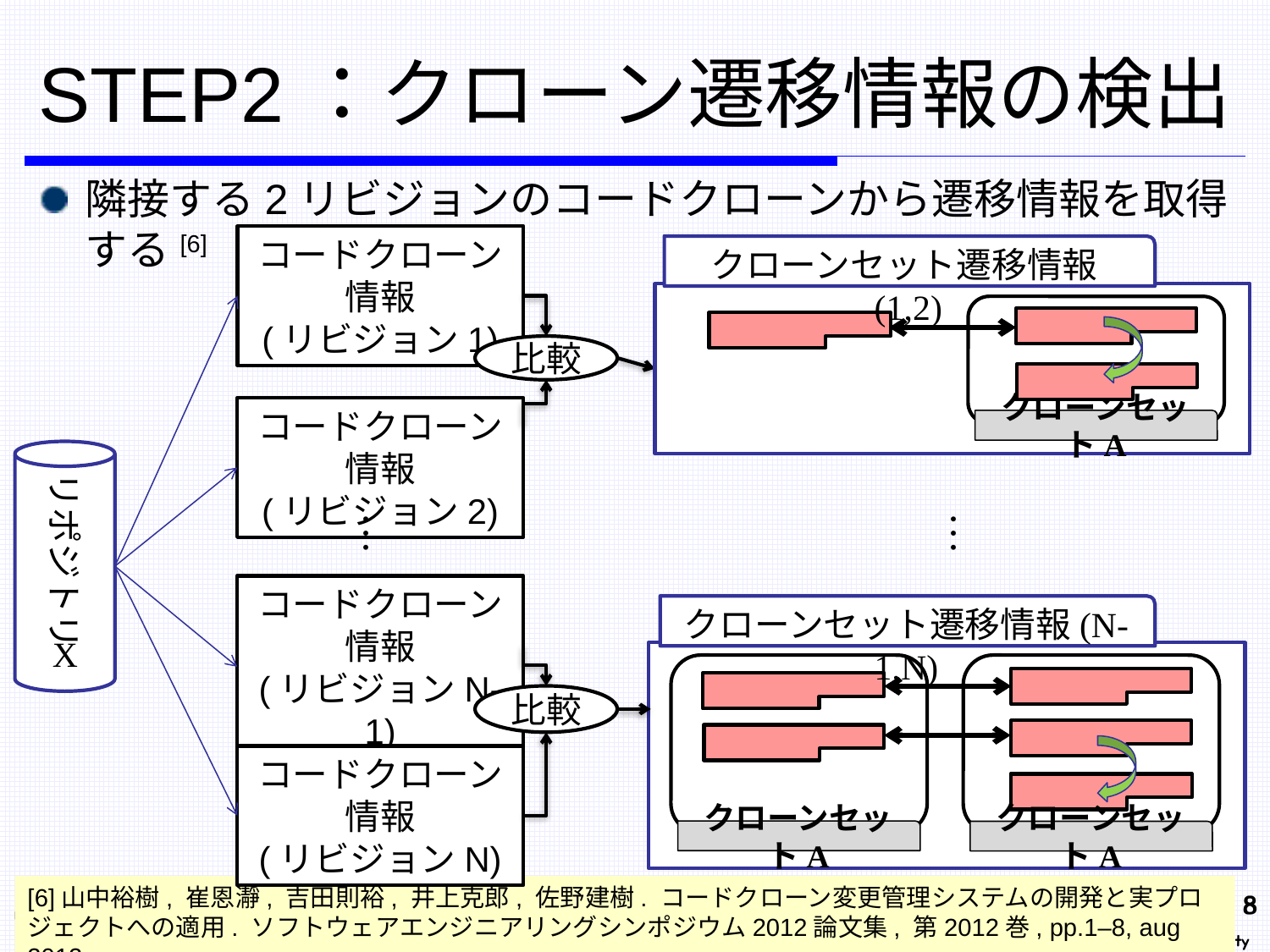

# STEP2：クローン遷移情報の検出
隣接する2リビジョンのコードクローンから遷移情報を取得する[6]
コードクローン情報
(リビジョン1)
クローンセット遷移情報(1,2)

クローンセットA

比較
コードクローン情報
(リビジョン2)
リポジトリ
X
…
…
コードクローン情報
(リビジョンN-1)
クローンセット遷移情報(N-1,N)

クローンセットA
クローンセットA
比較

コードクローン情報
(リビジョンN)
[6]山中裕樹, 崔恩瀞, 吉田則裕, 井上克郎, 佐野建樹. コードクローン変更管理システムの開発と実プロジェクトへの適用. ソフトウェアエンジニアリングシンポジウム2012論文集, 第2012巻, pp.1–8, aug 2012.